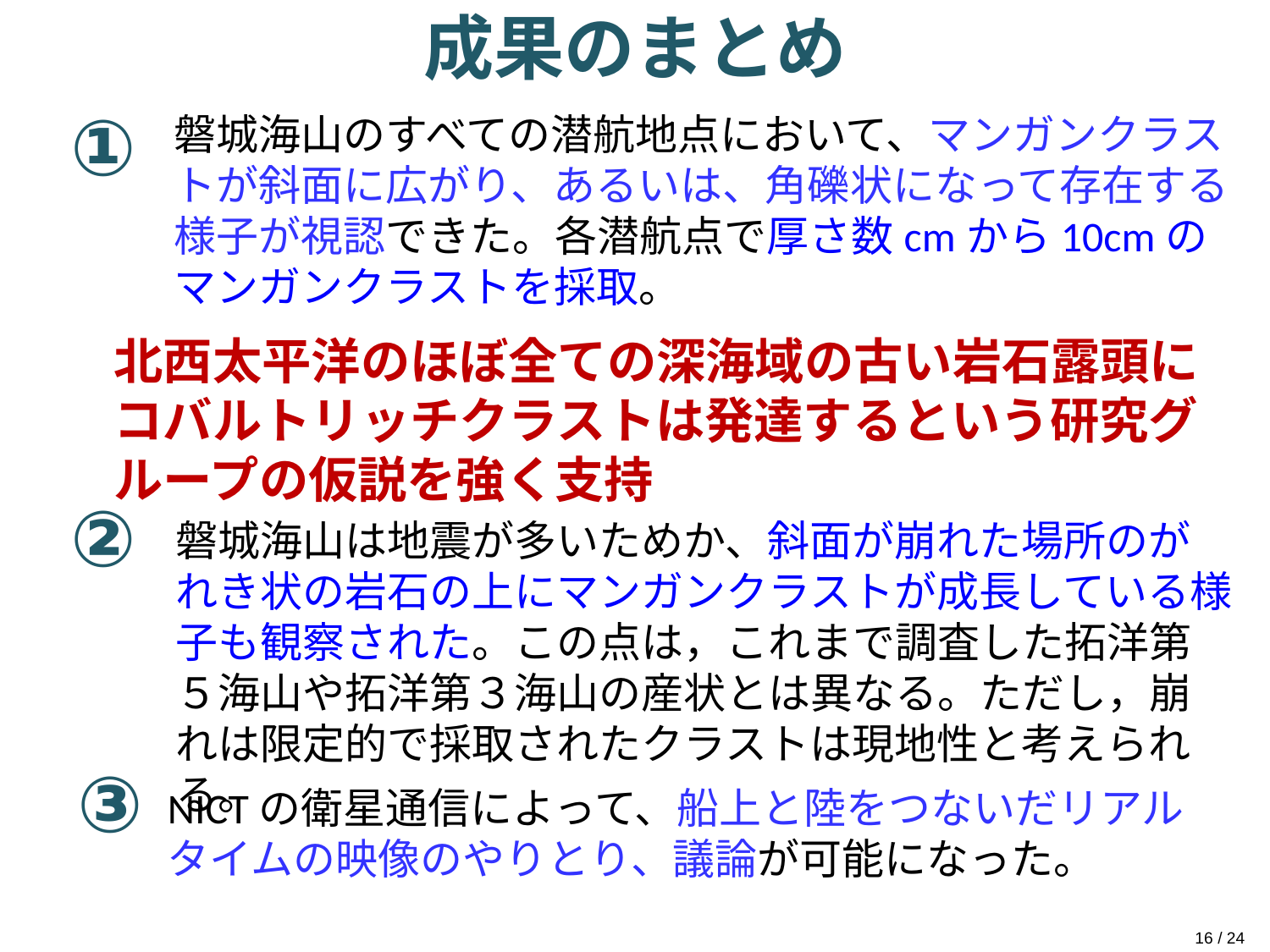

成果のまとめ
①
磐城海山のすべての潜航地点において、マンガンクラストが斜面に広がり、あるいは、角礫状になって存在する様子が視認できた。各潜航点で厚さ数cmから10cmのマンガンクラストを採取。
北西太平洋のほぼ全ての深海域の古い岩石露頭にコバルトリッチクラストは発達するという研究グループの仮説を強く支持
②
磐城海山は地震が多いためか、斜面が崩れた場所のがれき状の岩石の上にマンガンクラストが成長している様子も観察された。この点は，これまで調査した拓洋第５海山や拓洋第３海山の産状とは異なる。ただし，崩れは限定的で採取されたクラストは現地性と考えられる。
③
NICTの衛星通信によって、船上と陸をつないだリアルタイムの映像のやりとり、議論が可能になった。
16 / 24